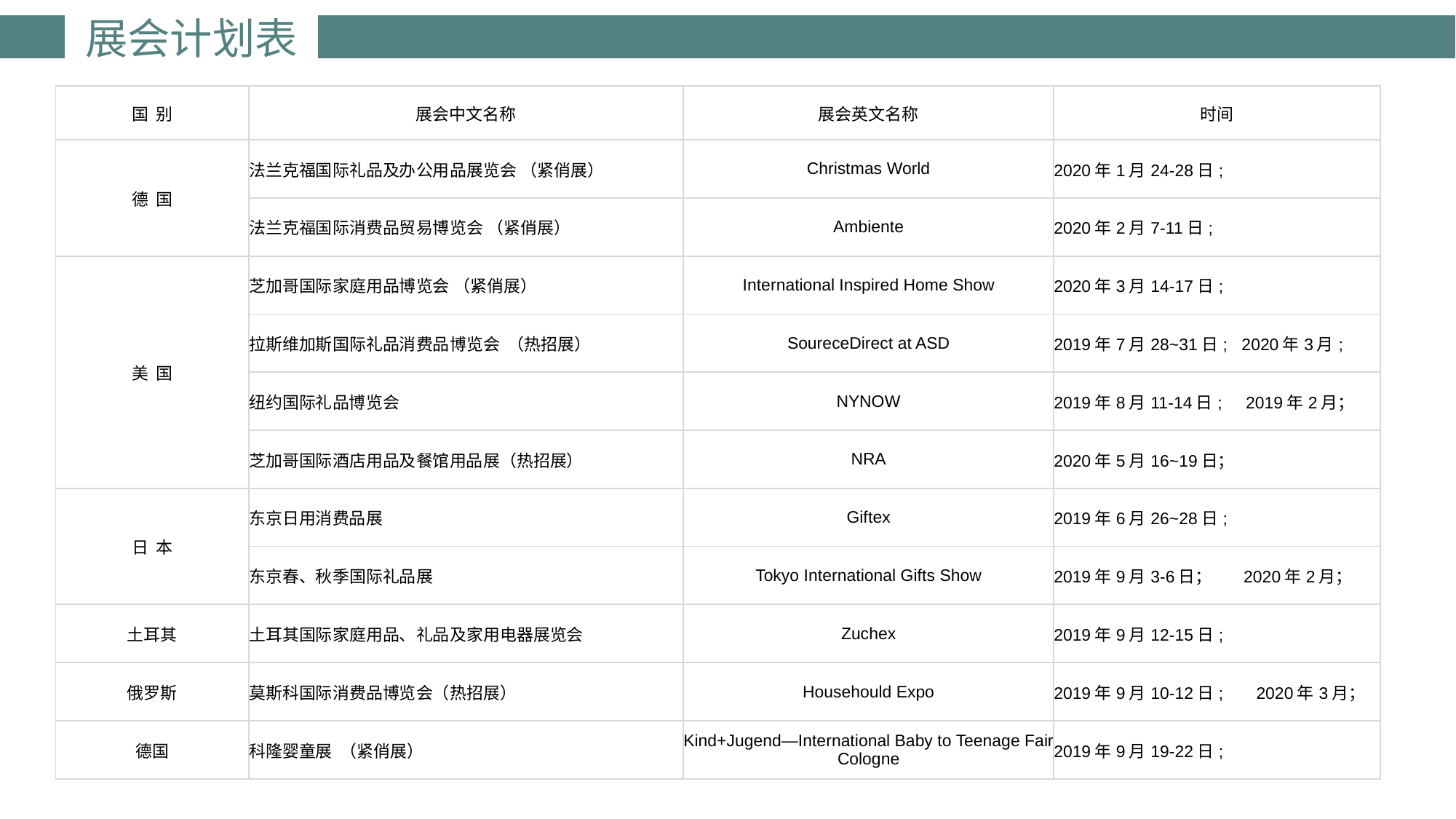

# 展会计划表
| 国 别 | 展会中文名称 | 展会英文名称 | 时间 |
| --- | --- | --- | --- |
| 德 国 | 法兰克福国际礼品及办公用品展览会 （紧俏展） | Christmas World | 2020年1月24-28日; |
|  | 法兰克福国际消费品贸易博览会 （紧俏展） | Ambiente | 2020年2月7-11日; |
| 美 国 | 芝加哥国际家庭用品博览会 （紧俏展） | International Inspired Home Show | 2020年3月14-17日; |
|  | 拉斯维加斯国际礼品消费品博览会 （热招展） | SoureceDirect at ASD | 2019年7月28~31日; 2020年3月; |
|  | 纽约国际礼品博览会 | NYNOW | 2019年8月11-14日; 2019年2月； |
|  | 芝加哥国际酒店用品及餐馆用品展（热招展） | NRA | 2020年5月16~19日； |
| 日 本 | 东京日用消费品展 | Giftex | 2019年6月26~28日; |
|  | 东京春、秋季国际礼品展 | Tokyo International Gifts Show | 2019年9月3-6日； 2020年2月； |
| 土耳其 | 土耳其国际家庭用品、礼品及家用电器展览会 | Zuchex | 2019年9月12-15日; |
| 俄罗斯 | 莫斯科国际消费品博览会（热招展） | Househould Expo | 2019年9月10-12日; 2020年3月； |
| 德国 | 科隆婴童展 （紧俏展） | Kind+Jugend—International Baby to Teenage Fair Cologne | 2019年9月19-22日; |